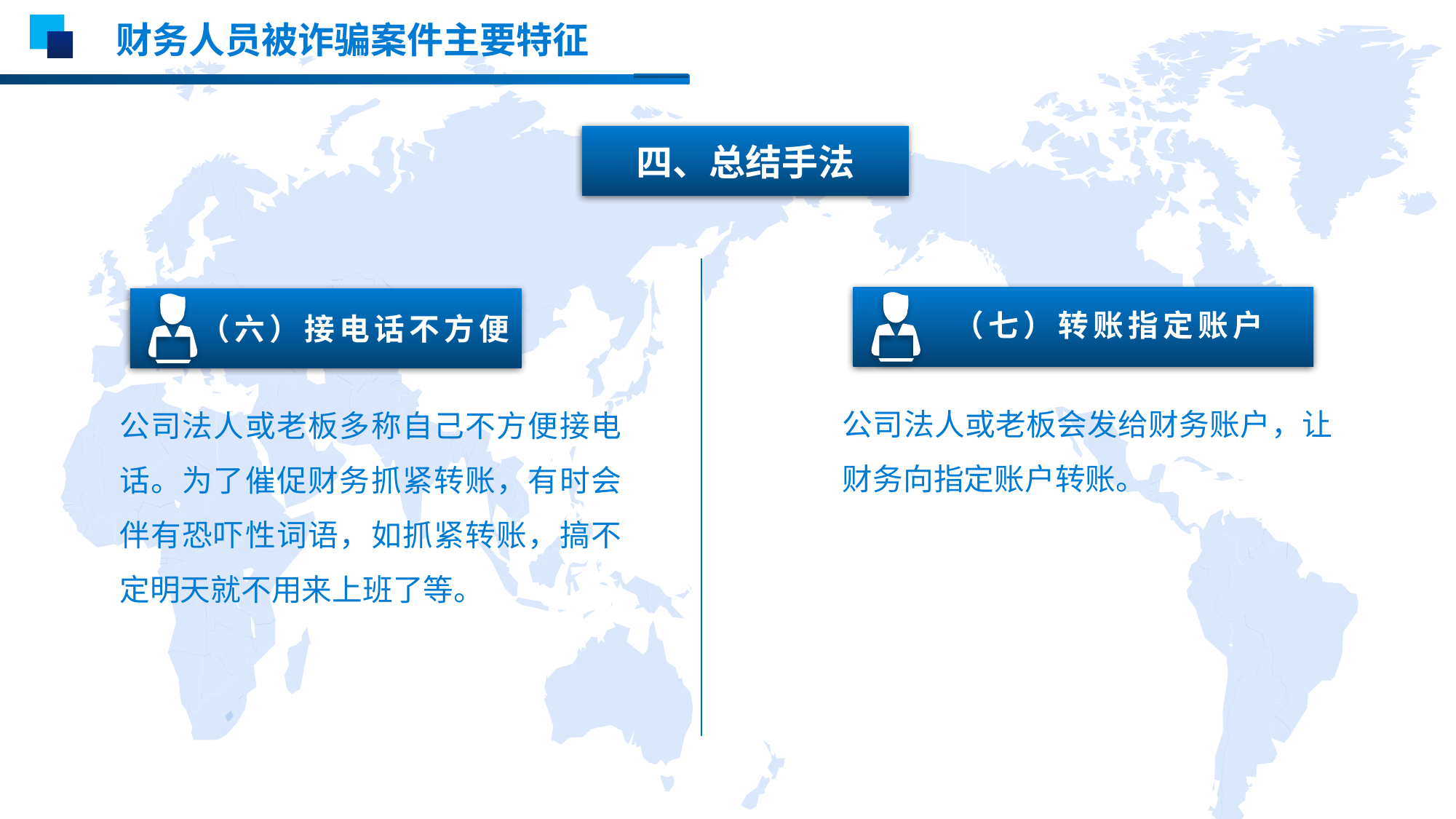

财务人员被诈骗案件主要特征

四、总结手法

（七）转账指定账户
公司法人或老板会发给财务账户，让财务向指定账户转账。

（六）接电话不方便
公司法人或老板多称自己不方便接电话。为了催促财务抓紧转账，有时会伴有恐吓性词语，如抓紧转账，搞不定明天就不用来上班了等。